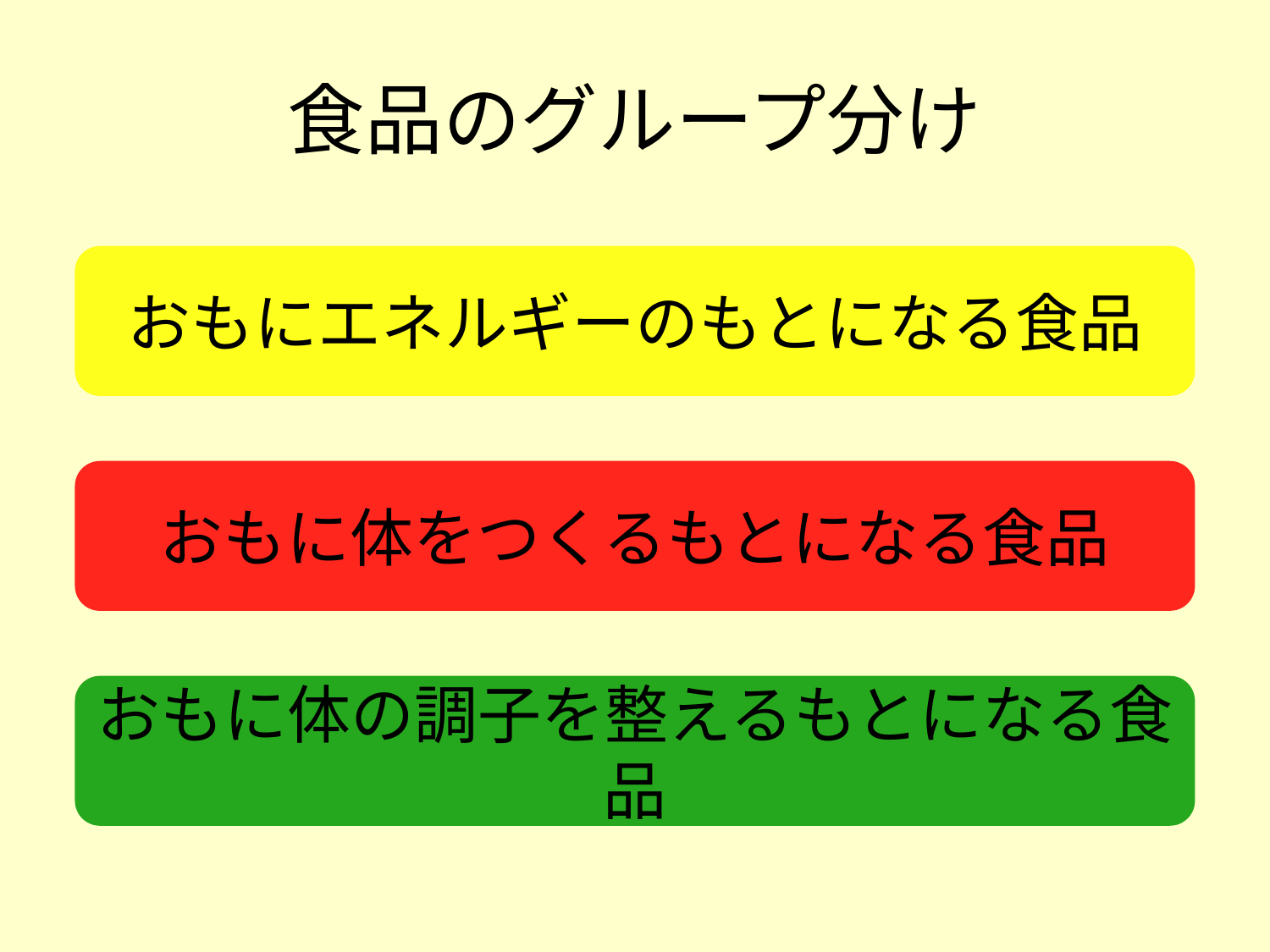

# 食品のグループ分け
おもにエネルギーのもとになる食品
おもに体をつくるもとになる食品
おもに体の調子を整えるもとになる食品